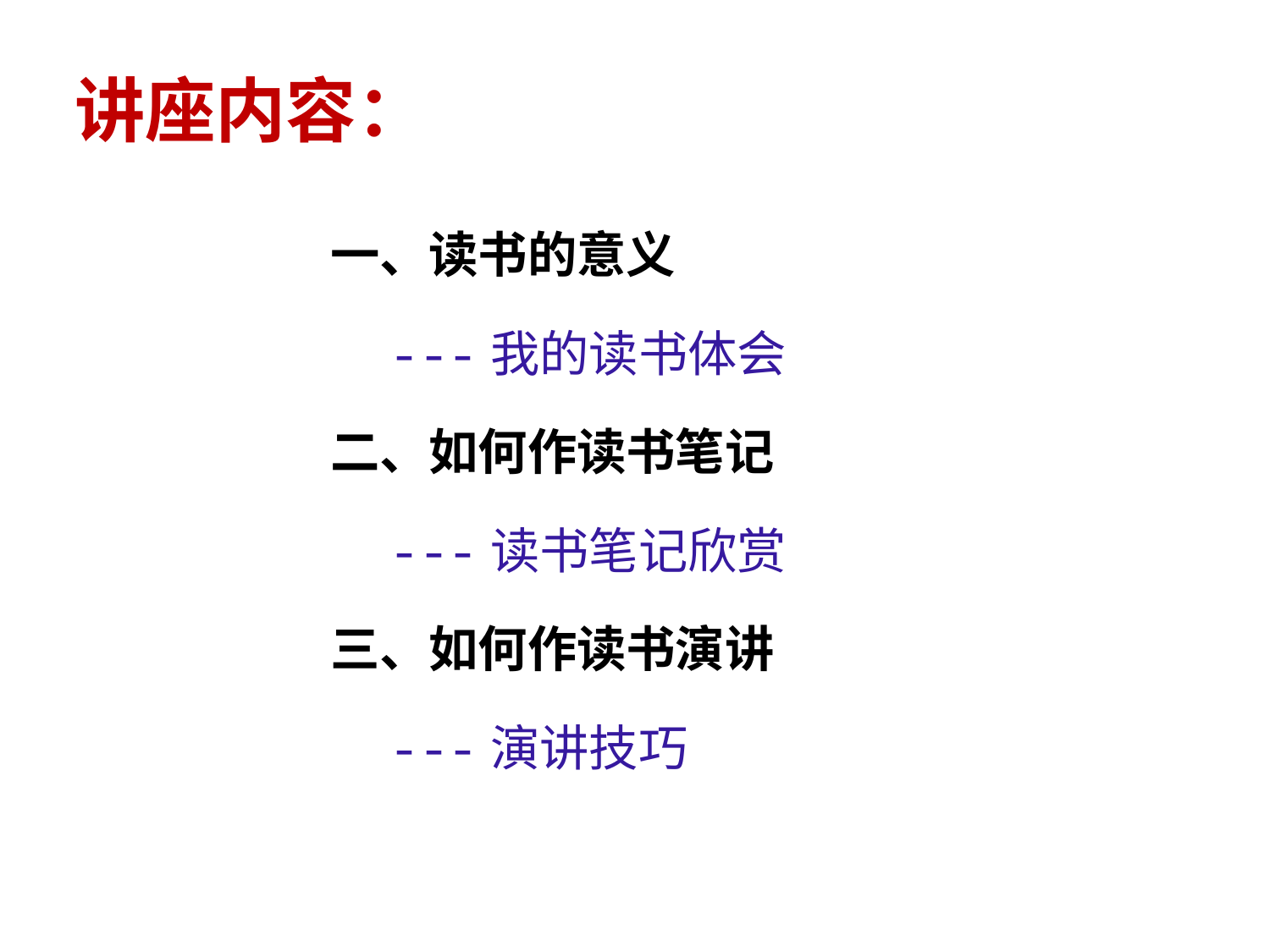

# 讲座内容：
一、读书的意义
  ---我的读书体会
二、如何作读书笔记
  ---读书笔记欣赏
三、如何作读书演讲
  ---演讲技巧